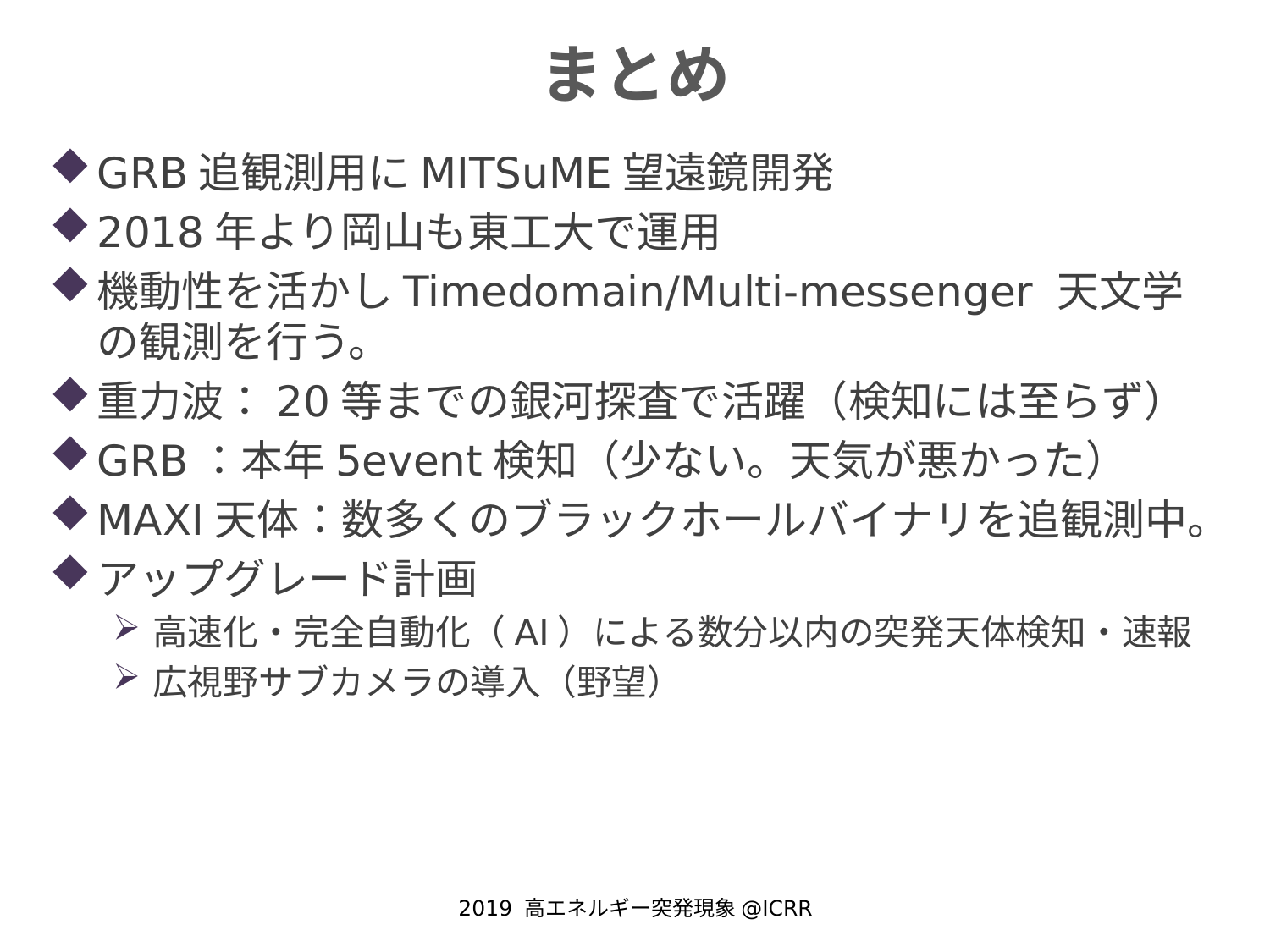

# まとめ
GRB追観測用にMITSuME望遠鏡開発
2018年より岡山も東工大で運用
機動性を活かしTimedomain/Multi-messenger 天文学の観測を行う。
重力波：20等までの銀河探査で活躍（検知には至らず）
GRB：本年5event検知（少ない。天気が悪かった）
MAXI天体：数多くのブラックホールバイナリを追観測中。
アップグレード計画
高速化・完全自動化（AI）による数分以内の突発天体検知・速報
広視野サブカメラの導入（野望）
2019 高エネルギー突発現象@ICRR